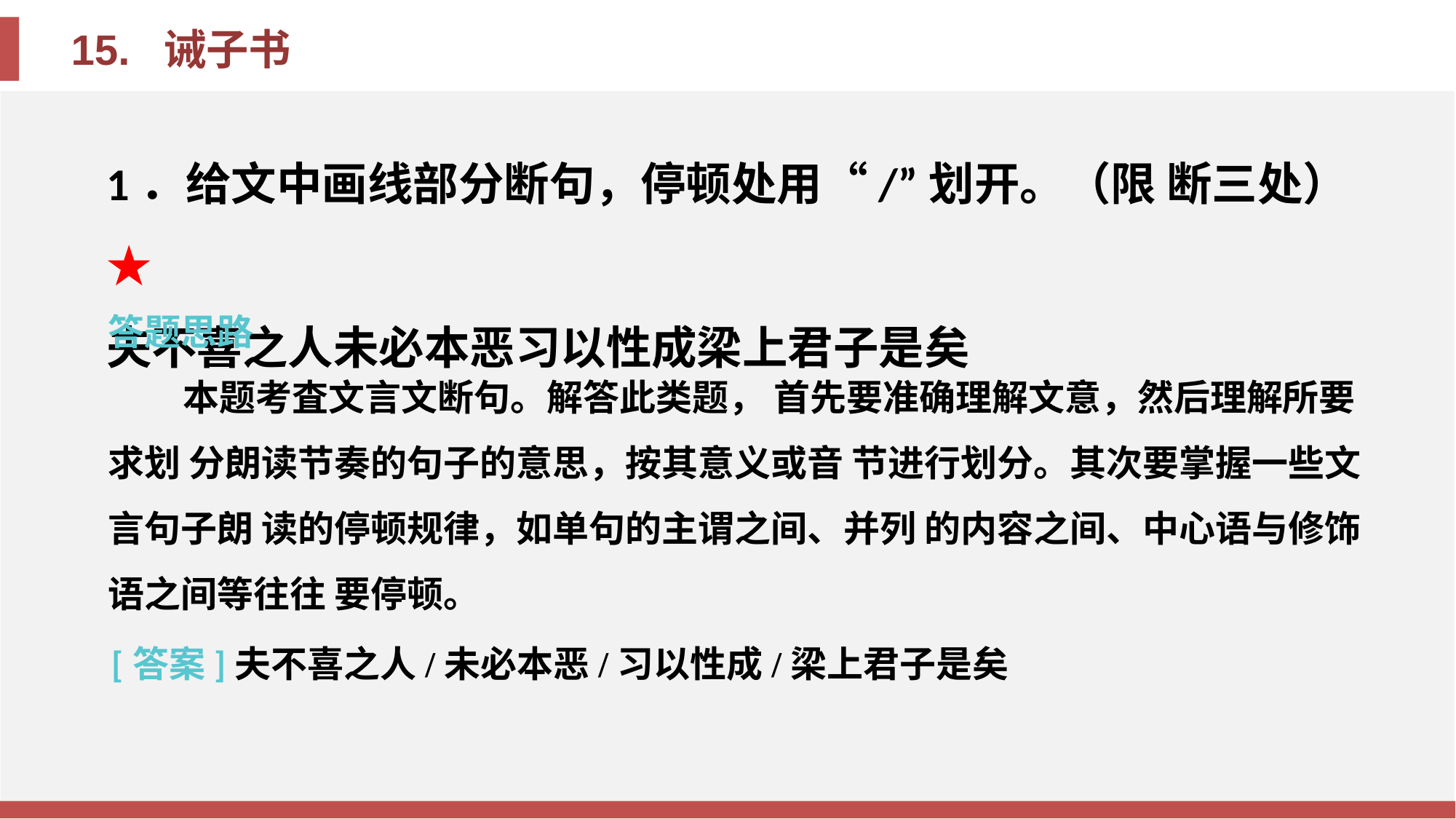

1．给文中画线部分断句，停顿处用“/”划开。（限 断三处）★
夫不喜之人未必本恶习以性成梁上君子是矣
答题思路
本题考査文言文断句。解答此类题， 首先要准确理解文意，然后理解所要求划 分朗读节奏的句子的意思，按其意义或音 节进行划分。其次要掌握一些文言句子朗 读的停顿规律，如单句的主谓之间、并列 的内容之间、中心语与修饰语之间等往往 要停顿。
[答案]夫不喜之人/未必本恶/习以性成/梁上君子是矣